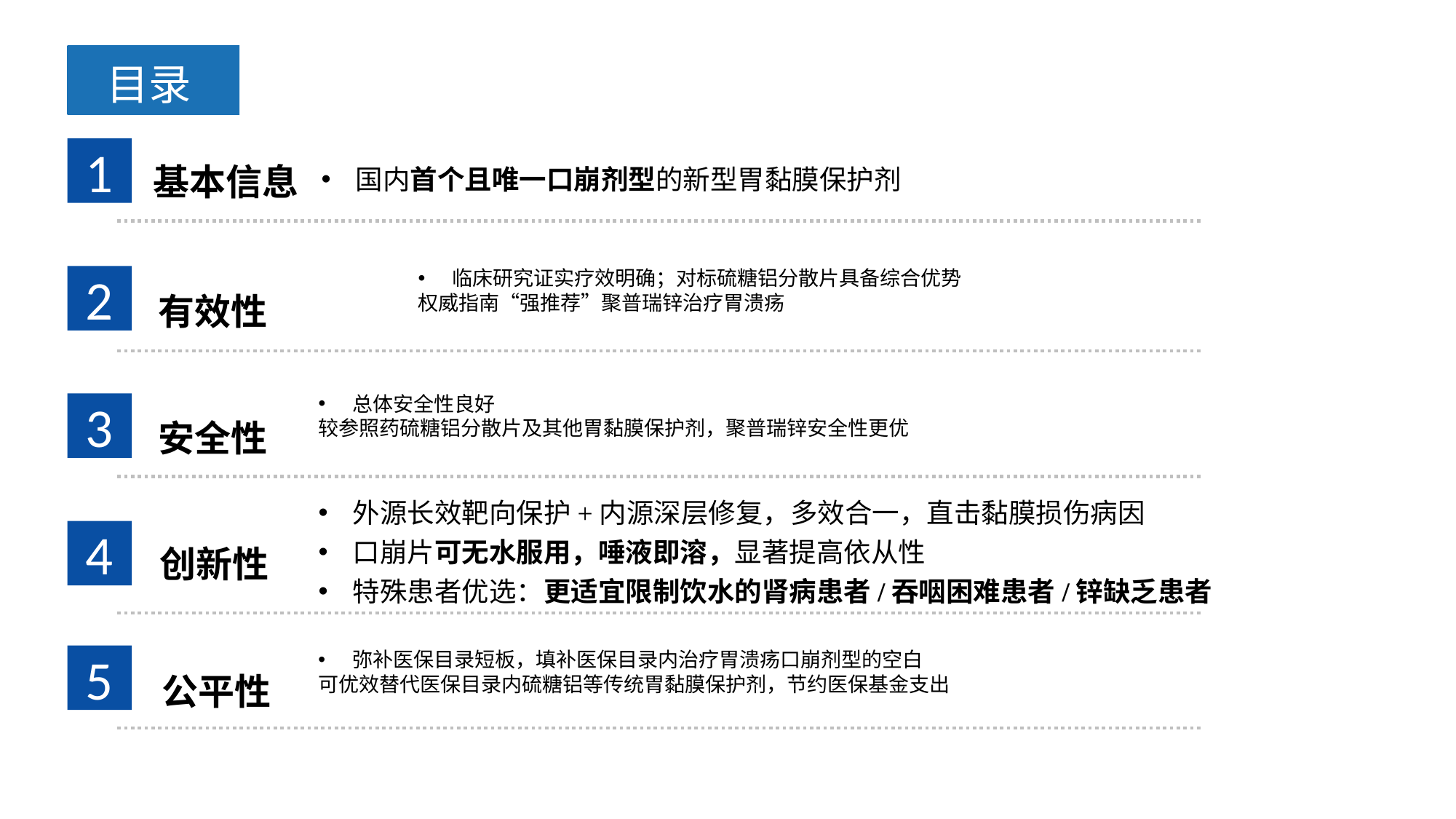

目录
基本信息
1
国内首个且唯一口崩剂型的新型胃黏膜保护剂
临床研究证实疗效明确；对标硫糖铝分散片具备综合优势
权威指南“强推荐”聚普瑞锌治疗胃溃疡
有效性
2
总体安全性良好
较参照药硫糖铝分散片及其他胃黏膜保护剂，聚普瑞锌安全性更优
安全性
3
外源长效靶向保护+内源深层修复，多效合一，直击黏膜损伤病因
口崩片可无水服用，唾液即溶，显著提高依从性
特殊患者优选：更适宜限制饮水的肾病患者/吞咽困难患者/锌缺乏患者
创新性
4
弥补医保目录短板，填补医保目录内治疗胃溃疡口崩剂型的空白
可优效替代医保目录内硫糖铝等传统胃黏膜保护剂，节约医保基金支出
公平性
5